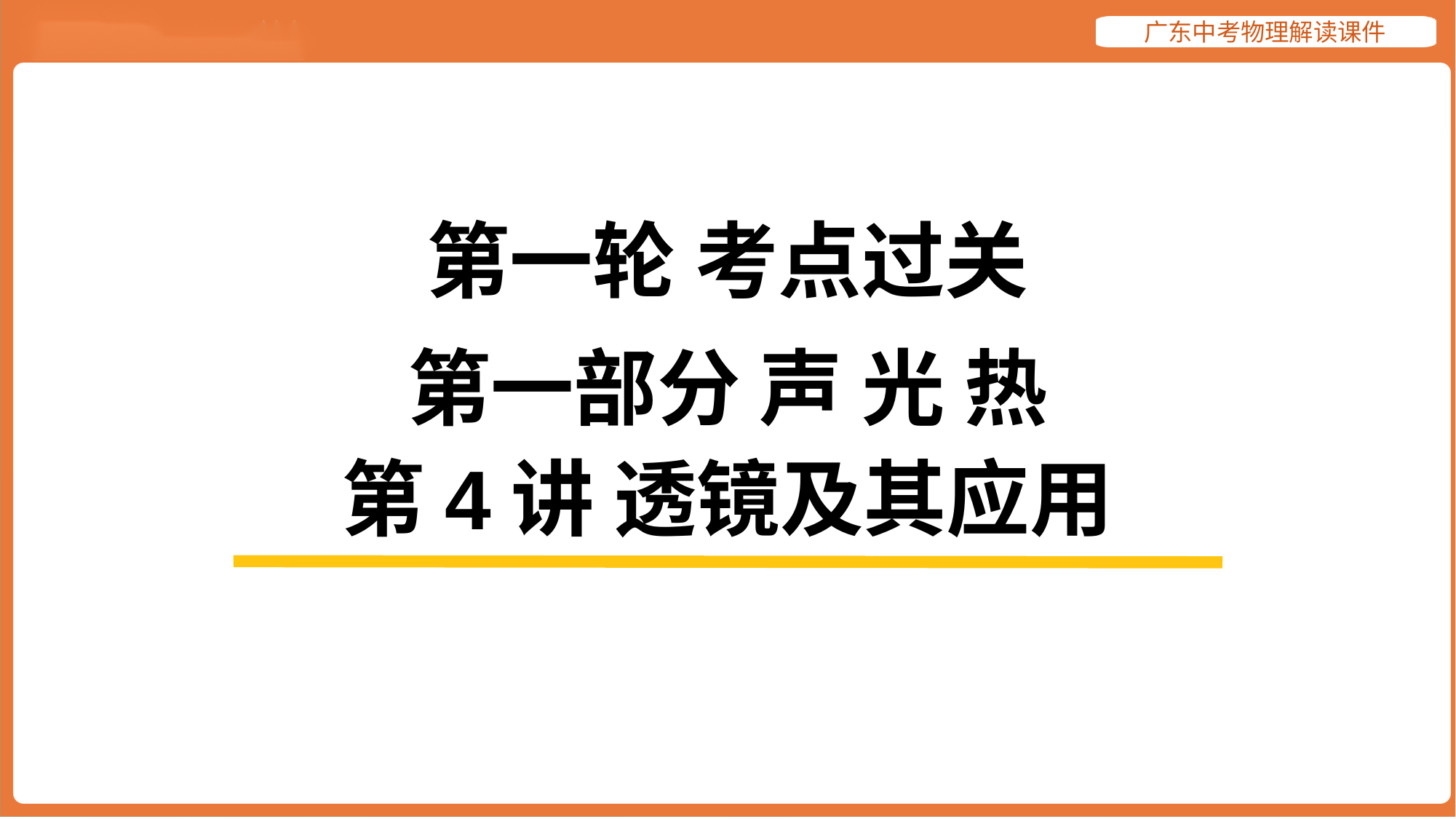

第一轮 考点过关
第一部分 声 光 热
第4讲 透镜及其应用